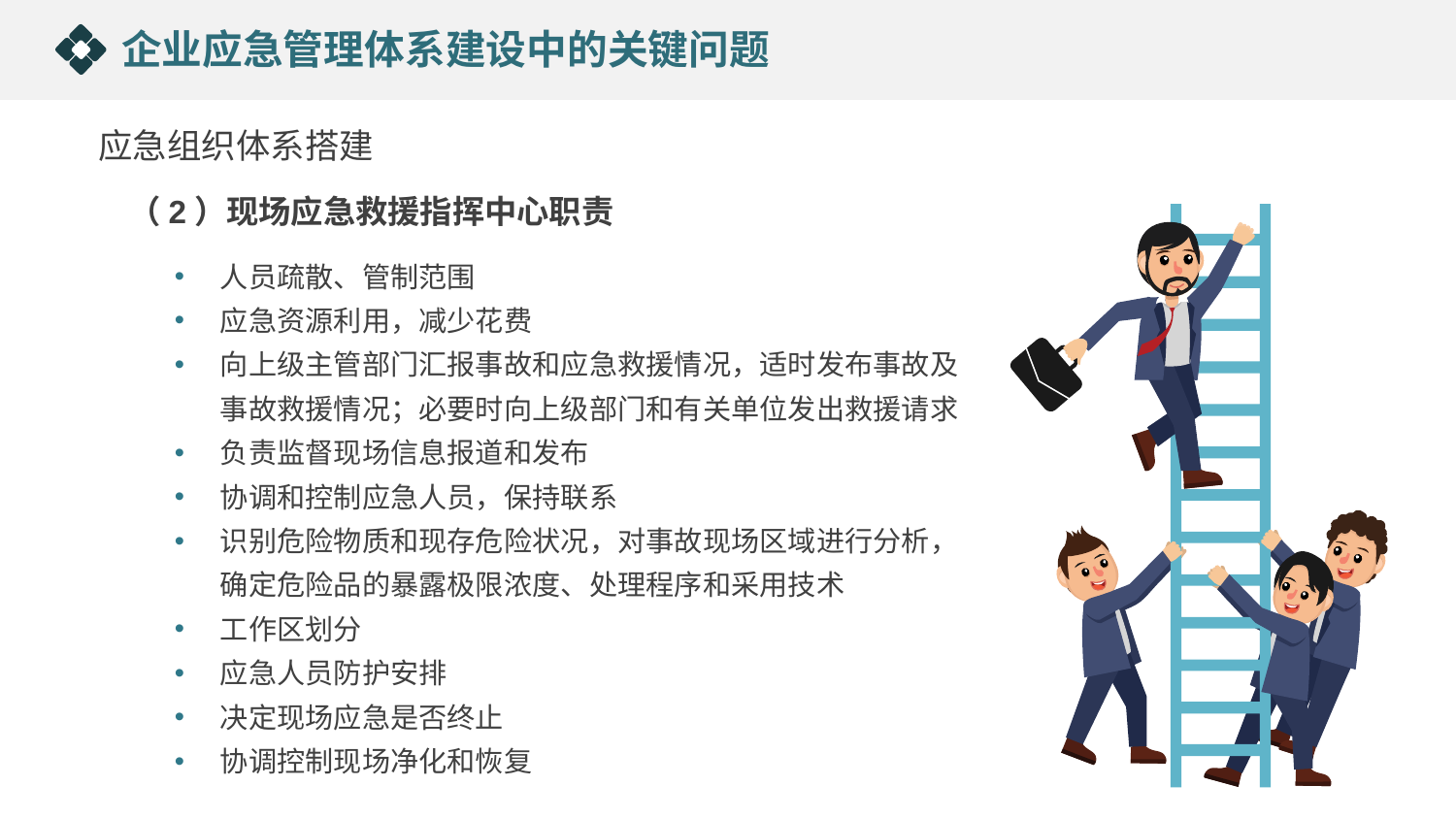

企业应急管理体系建设中的关键问题
应急组织体系搭建
（2）现场应急救援指挥中心职责

人员疏散、管制范围
应急资源利用，减少花费
向上级主管部门汇报事故和应急救援情况，适时发布事故及事故救援情况；必要时向上级部门和有关单位发出救援请求
负责监督现场信息报道和发布
协调和控制应急人员，保持联系
识别危险物质和现存危险状况，对事故现场区域进行分析，确定危险品的暴露极限浓度、处理程序和采用技术
工作区划分
应急人员防护安排
决定现场应急是否终止
协调控制现场净化和恢复